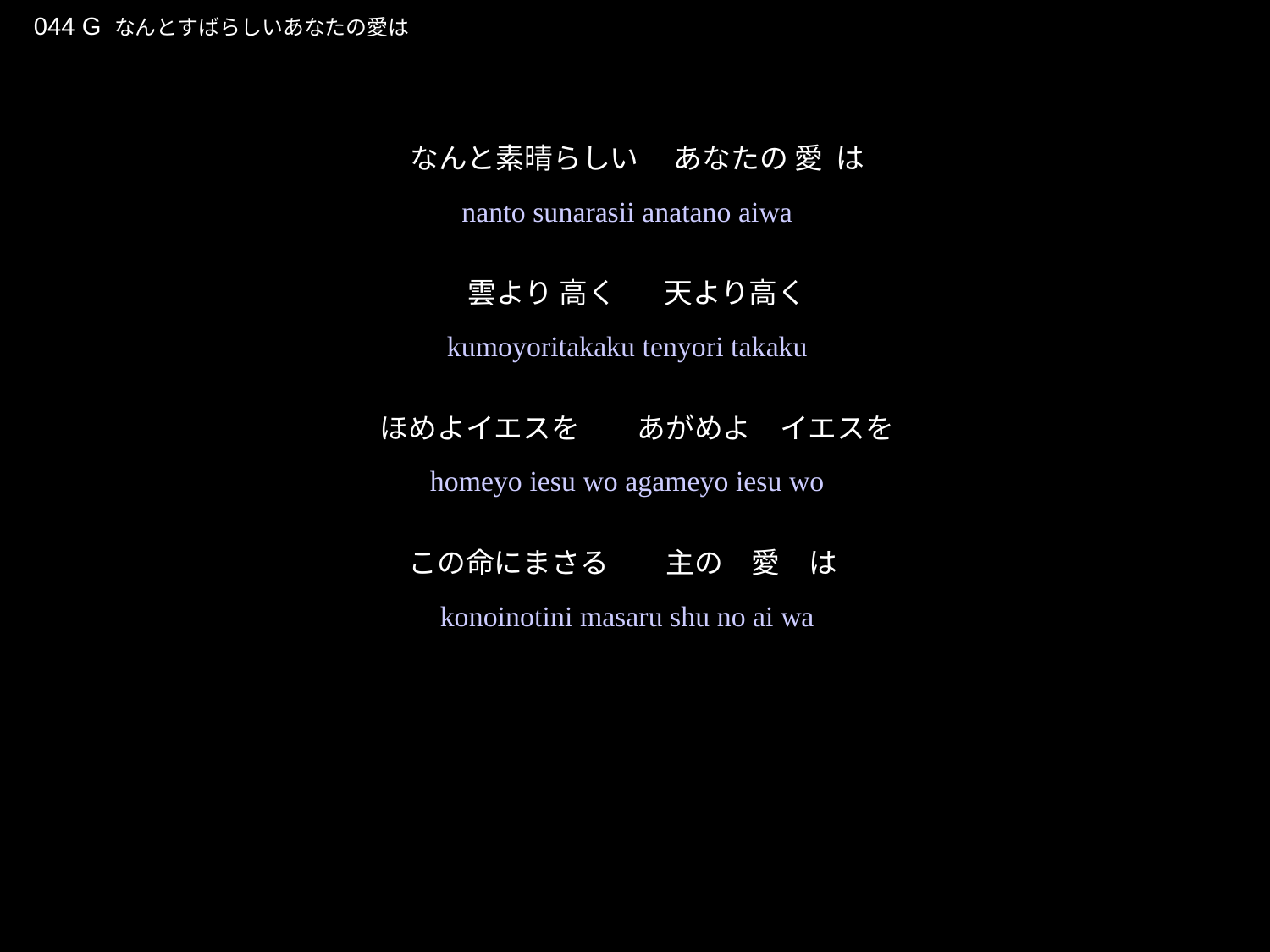

なんとすばらしいあなたのあいは
★P
044 G なんとすばらしいあなたの愛は
★２
なんと素晴らしい　 あなたの 愛  は

雲より 高く   　天より高く

ほめよイエスを　　あがめよ　イエスを

この命にまさる　　主の　愛　は
nanto sunarasii anatano aiwa

kumoyoritakaku tenyori takaku

homeyo iesu wo agameyo iesu wo

konoinotini masaru shu no ai wa